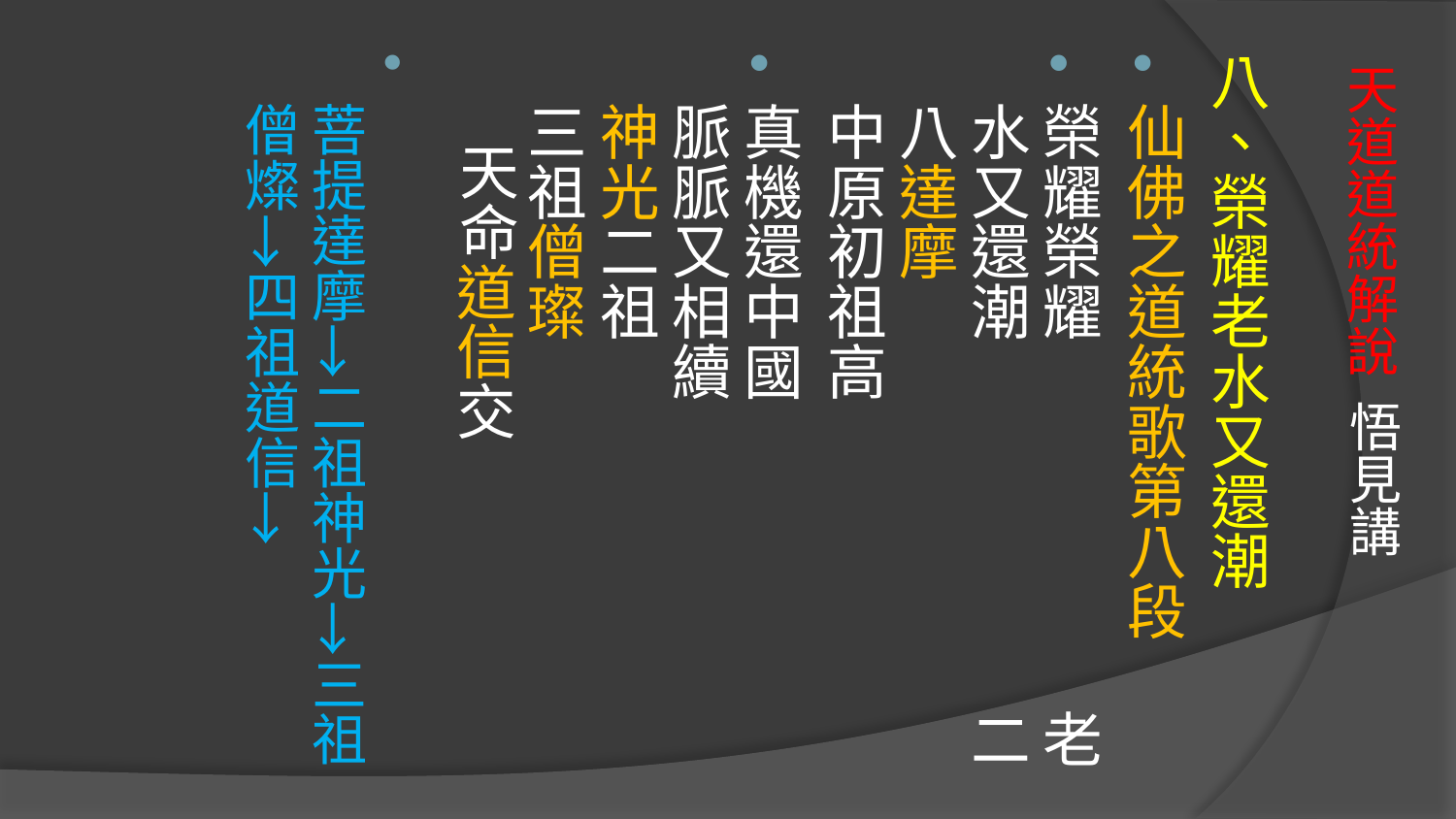

八、榮耀老水又還潮
仙佛之道統歌第八段
榮耀榮耀　                       老水又還潮　                       二八達摩　                             中原初祖高
真機還中國　                      脈脈又相續　                      神光二祖　                           三祖僧璨　                               天命道信交
菩提達摩→二祖神光→三祖僧燦→四祖道信→

# 天道道統解說  悟見講